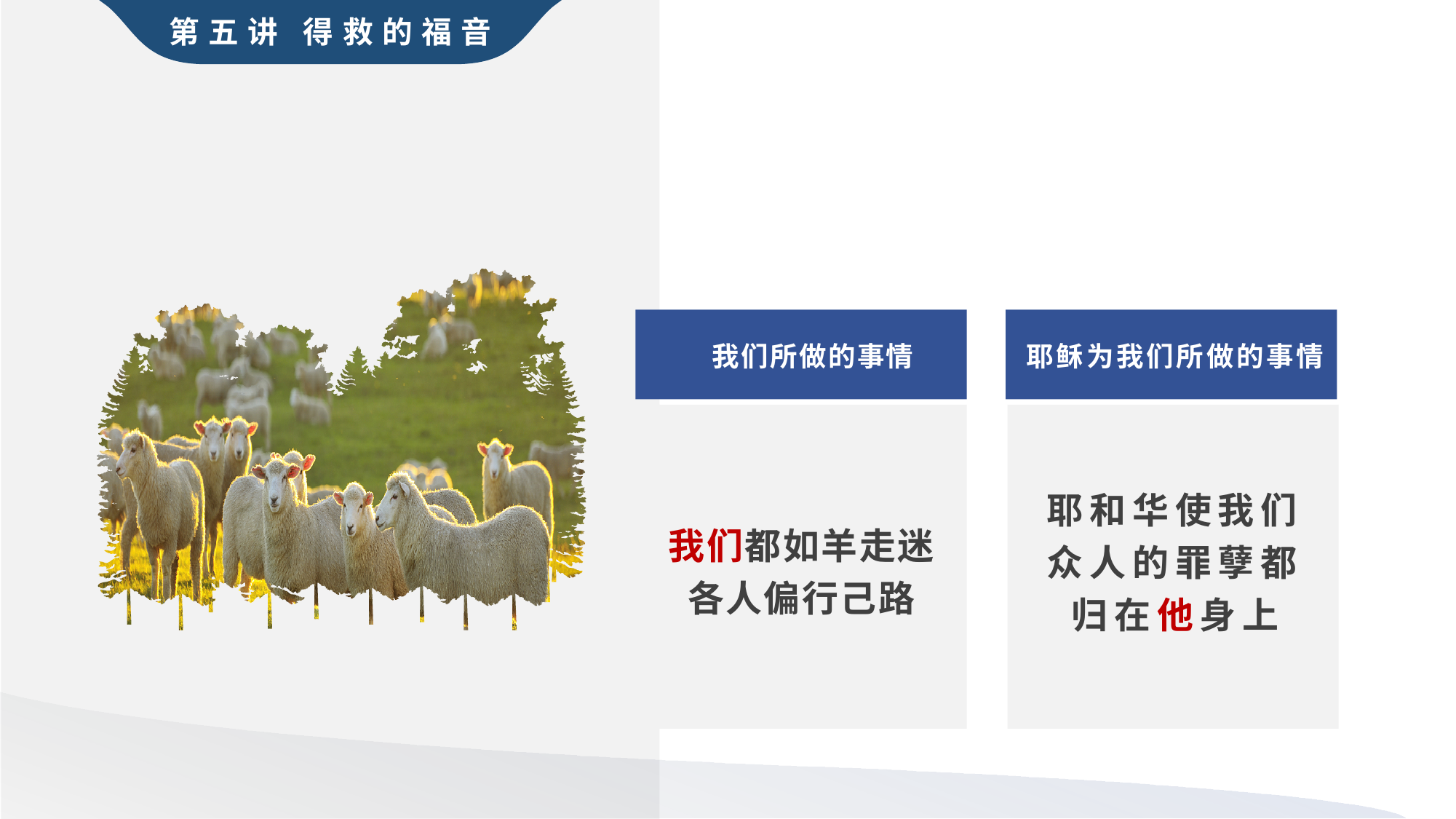

第五讲 得救的福音

我们所做的事情

耶稣为我们所做的事情

我们都如羊走迷
各人偏行己路
耶和华使我们众人的罪孽都归在他身上